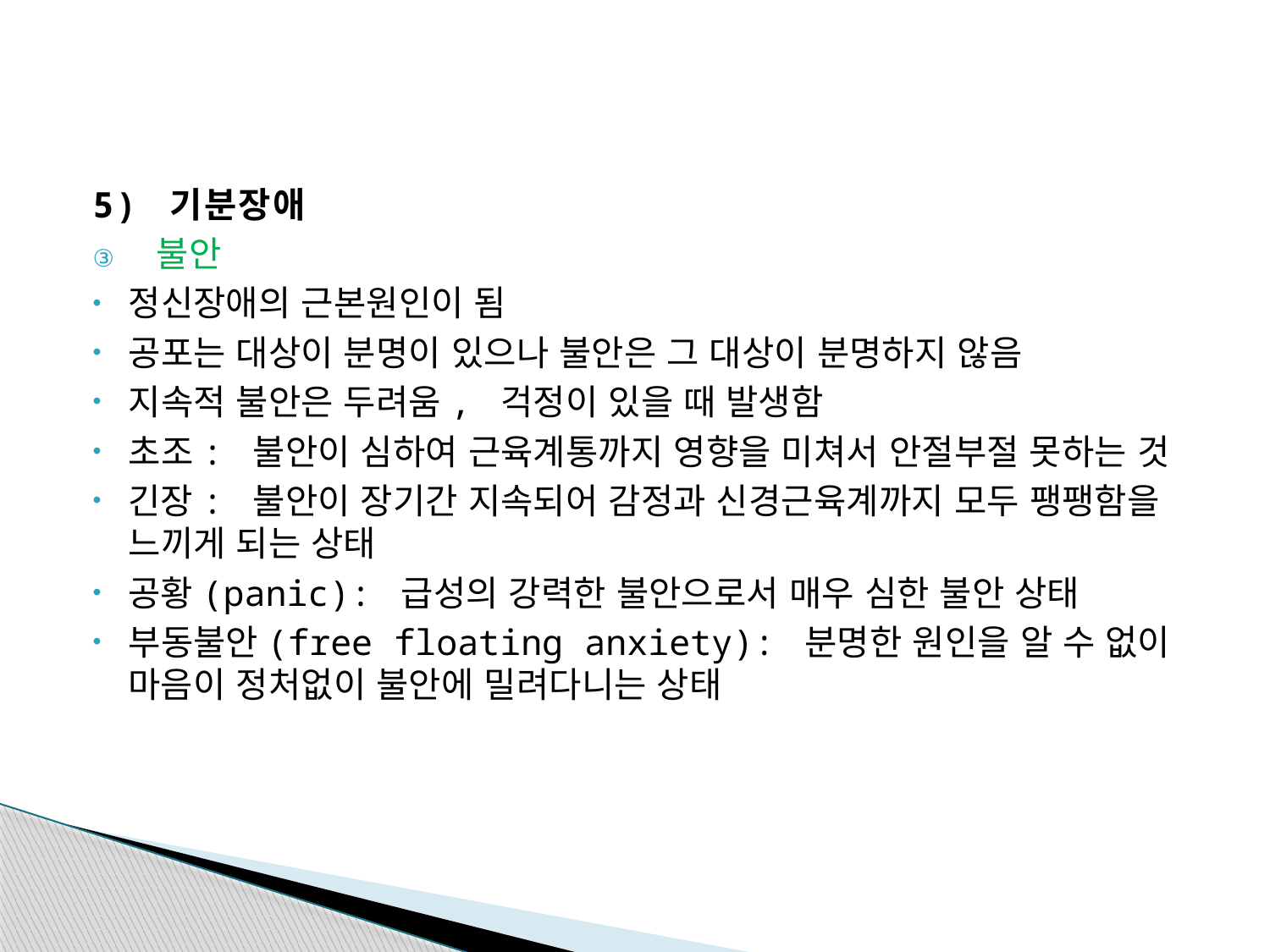

#
5) 기분장애
불안
정신장애의 근본원인이 됨
공포는 대상이 분명이 있으나 불안은 그 대상이 분명하지 않음
지속적 불안은 두려움, 걱정이 있을 때 발생함
초조: 불안이 심하여 근육계통까지 영향을 미쳐서 안절부절 못하는 것
긴장: 불안이 장기간 지속되어 감정과 신경근육계까지 모두 팽팽함을 느끼게 되는 상태
공황(panic): 급성의 강력한 불안으로서 매우 심한 불안 상태
부동불안(free floating anxiety): 분명한 원인을 알 수 없이 마음이 정처없이 불안에 밀려다니는 상태